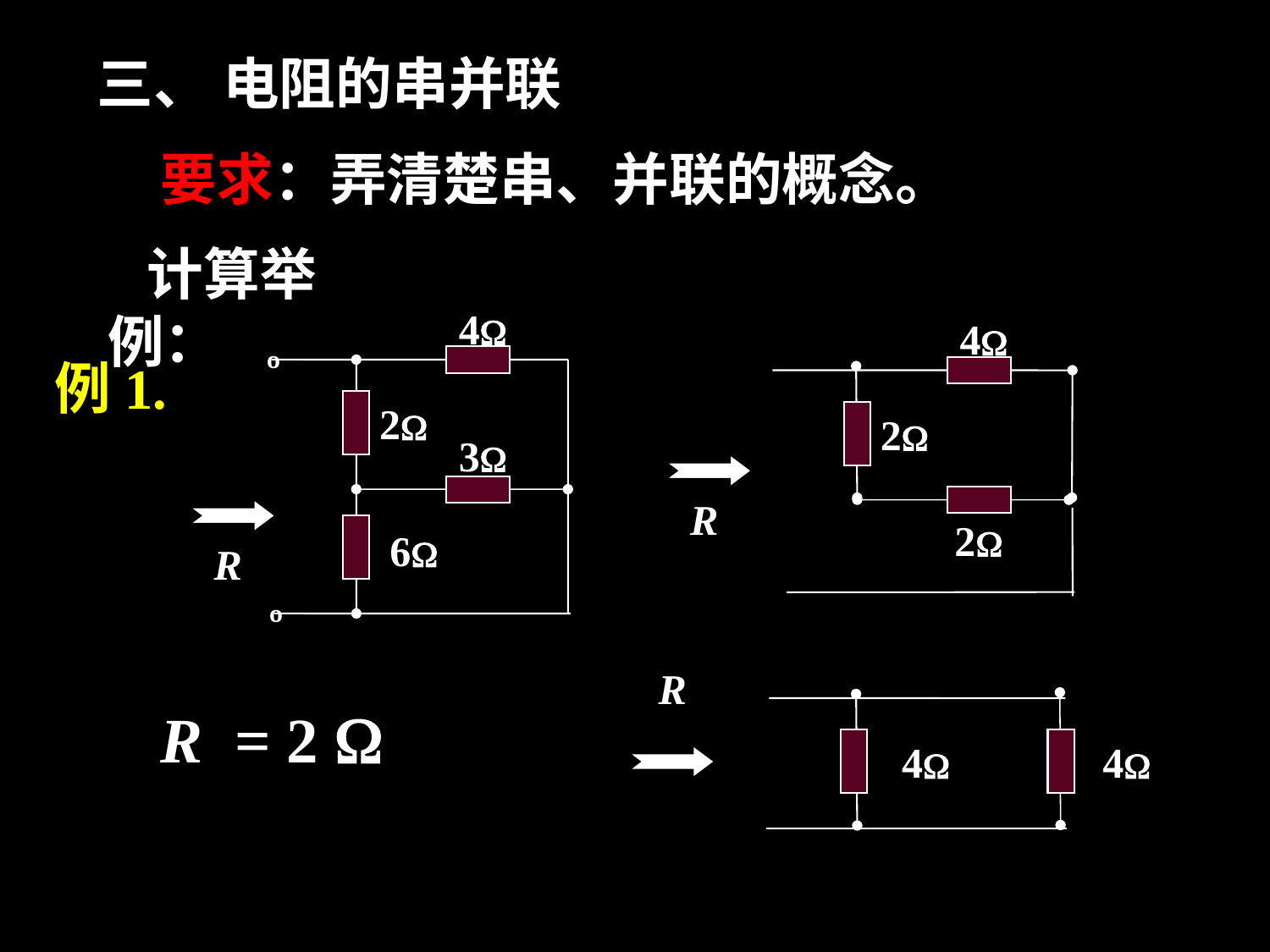

三、 电阻的串并联
要求：弄清楚串、并联的概念。
  计算举例：
4Ω

º

2Ω
3Ω

R

6Ω
º

4Ω

2Ω

2Ω

例1.

R
R

4Ω

4Ω

R  = 2 Ω